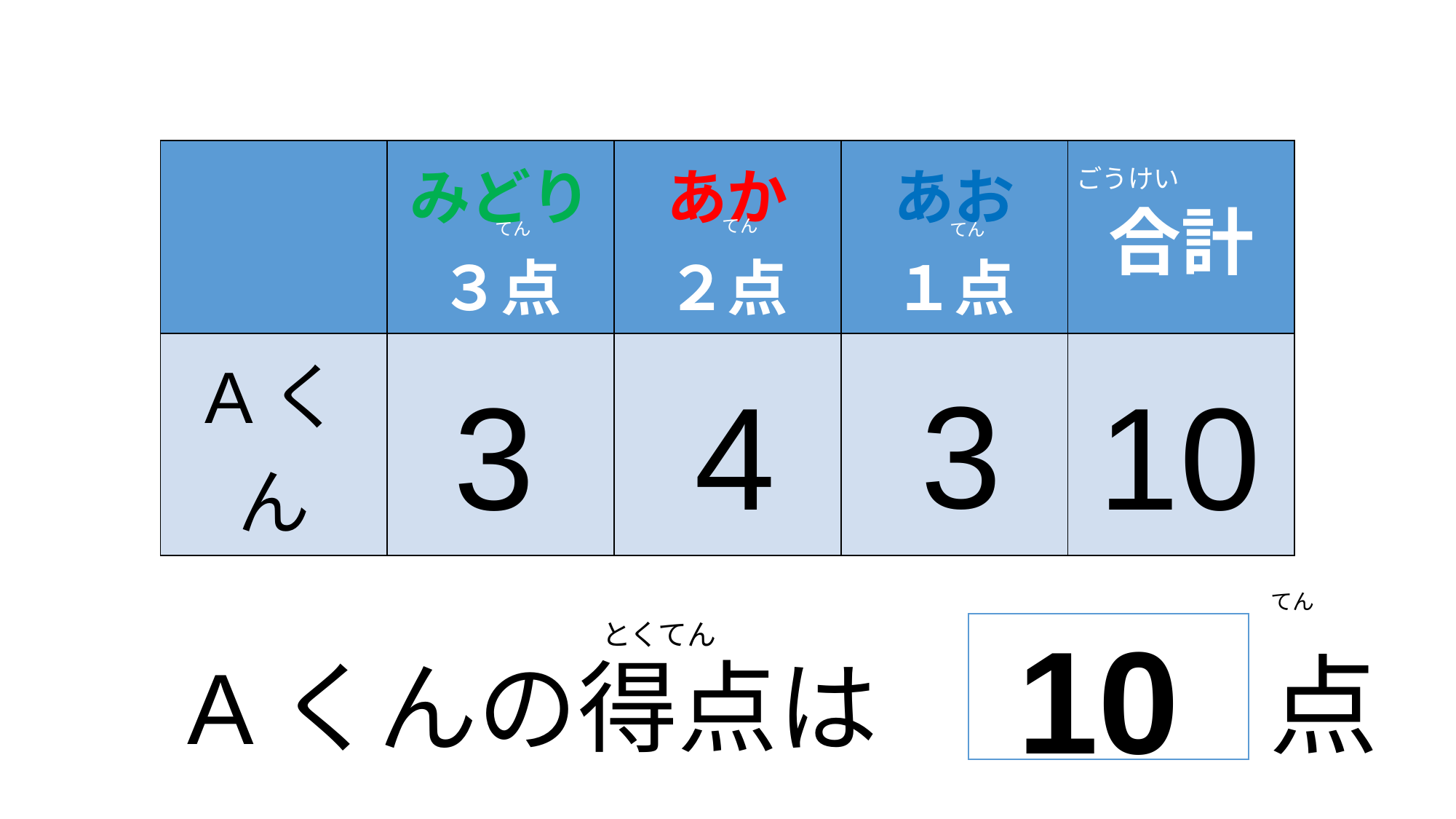

|  | みどり ３点 | あか ２点 | あお １点 | 合計 |
| --- | --- | --- | --- | --- |
| Aくん |  |  |  |  |
ごうけい
てん
てん
てん
3
4
3
10
てん
とくてん

Aくんの得点は
10
点